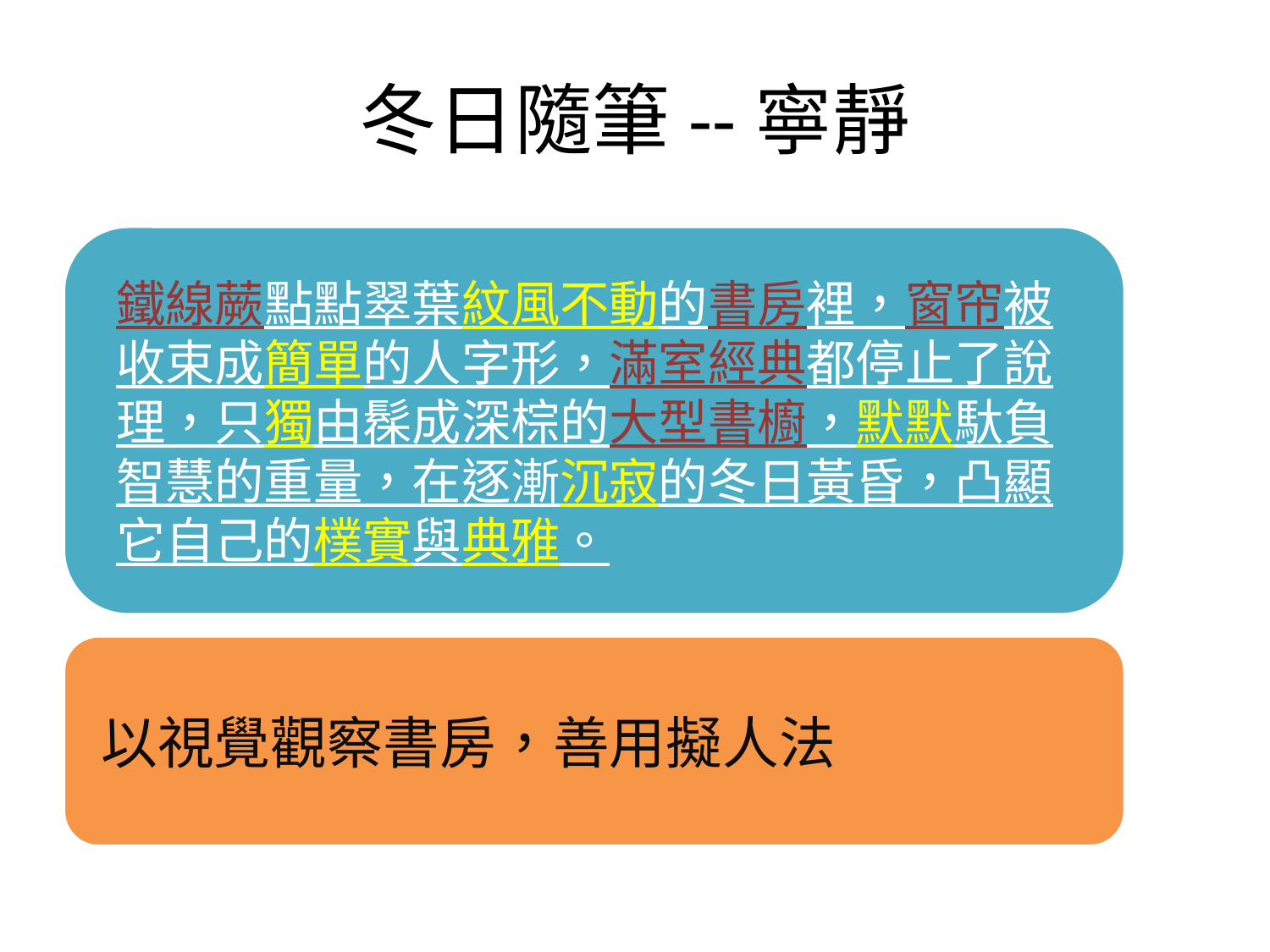

# 冬日隨筆--寧靜
鐵線蕨點點翠葉紋風不動的書房裡，窗帘被收束成簡單的人字形，滿室經典都停止了說理，只獨由髹成深棕的大型書櫥，默默馱負智慧的重量，在逐漸沉寂的冬日黃昏，凸顯它自己的樸實與典雅。
以視覺觀察書房，善用擬人法